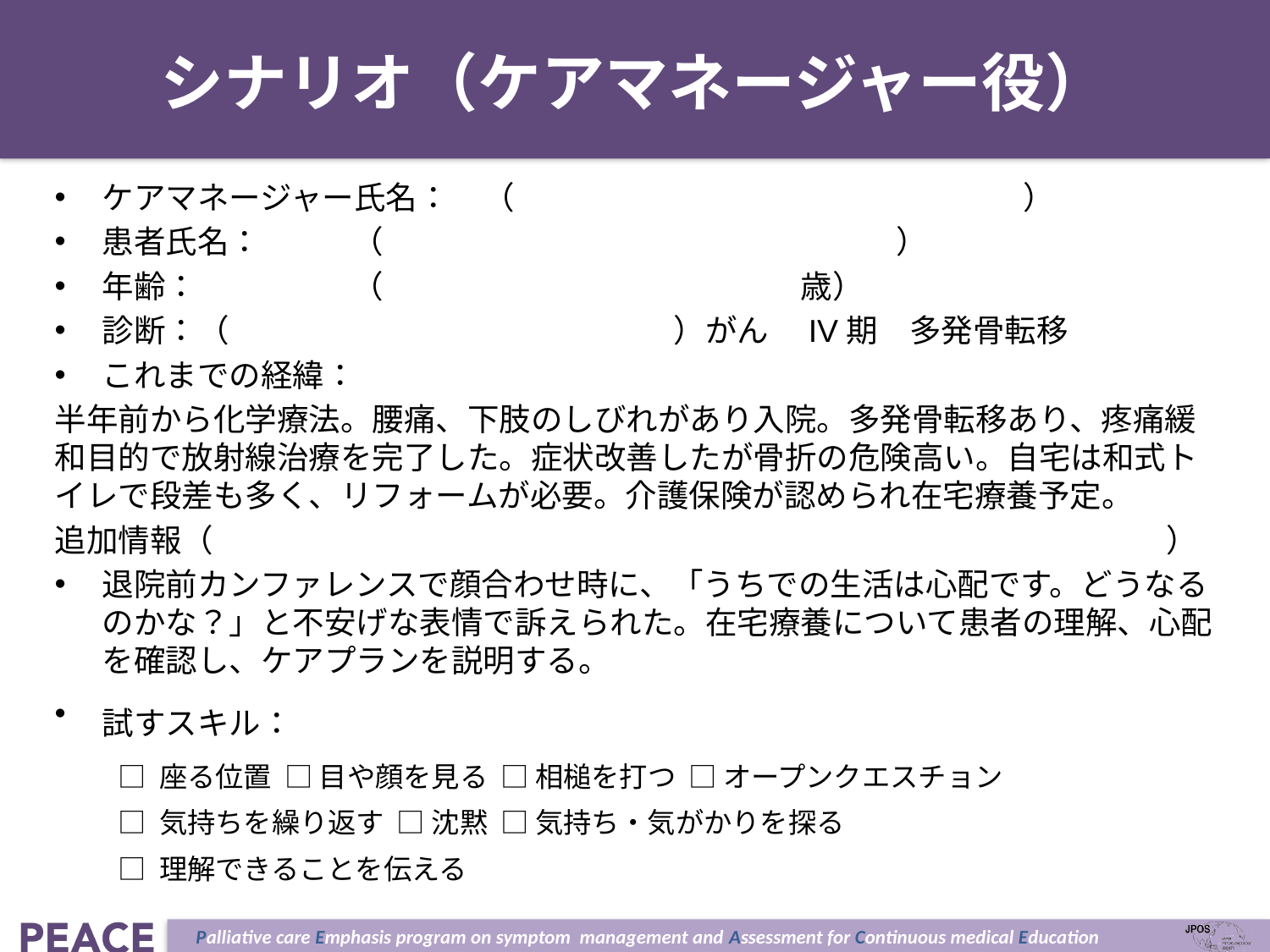

# シナリオ（ケアマネージャー役）
ケアマネージャー氏名：	（		　　　　　　　　　）
患者氏名：	（		　　　　　　　　　）
年齢：	（	　　　　　　　　　　歳）
診断：（				　　）がん　IV期　多発骨転移
これまでの経緯：
半年前から化学療法。腰痛、下肢のしびれがあり入院。多発骨転移あり、疼痛緩和目的で放射線治療を完了した。症状改善したが骨折の危険高い。自宅は和式トイレで段差も多く、リフォームが必要。介護保険が認められ在宅療養予定。
追加情報（　　　　　　　　　　　　　　　　　　　　　　　　　　　　　　）
退院前カンファレンスで顔合わせ時に、「うちでの生活は心配です。どうなるのかな？」と不安げな表情で訴えられた。在宅療養について患者の理解、心配を確認し、ケアプランを説明する。
試すスキル：
□ 座る位置  □ 目や顔を見る  □ 相槌を打つ  □ オープンクエスチョン
□ 気持ちを繰り返す  □ 沈黙  □ 気持ち・気がかりを探る
□ 理解できることを伝える